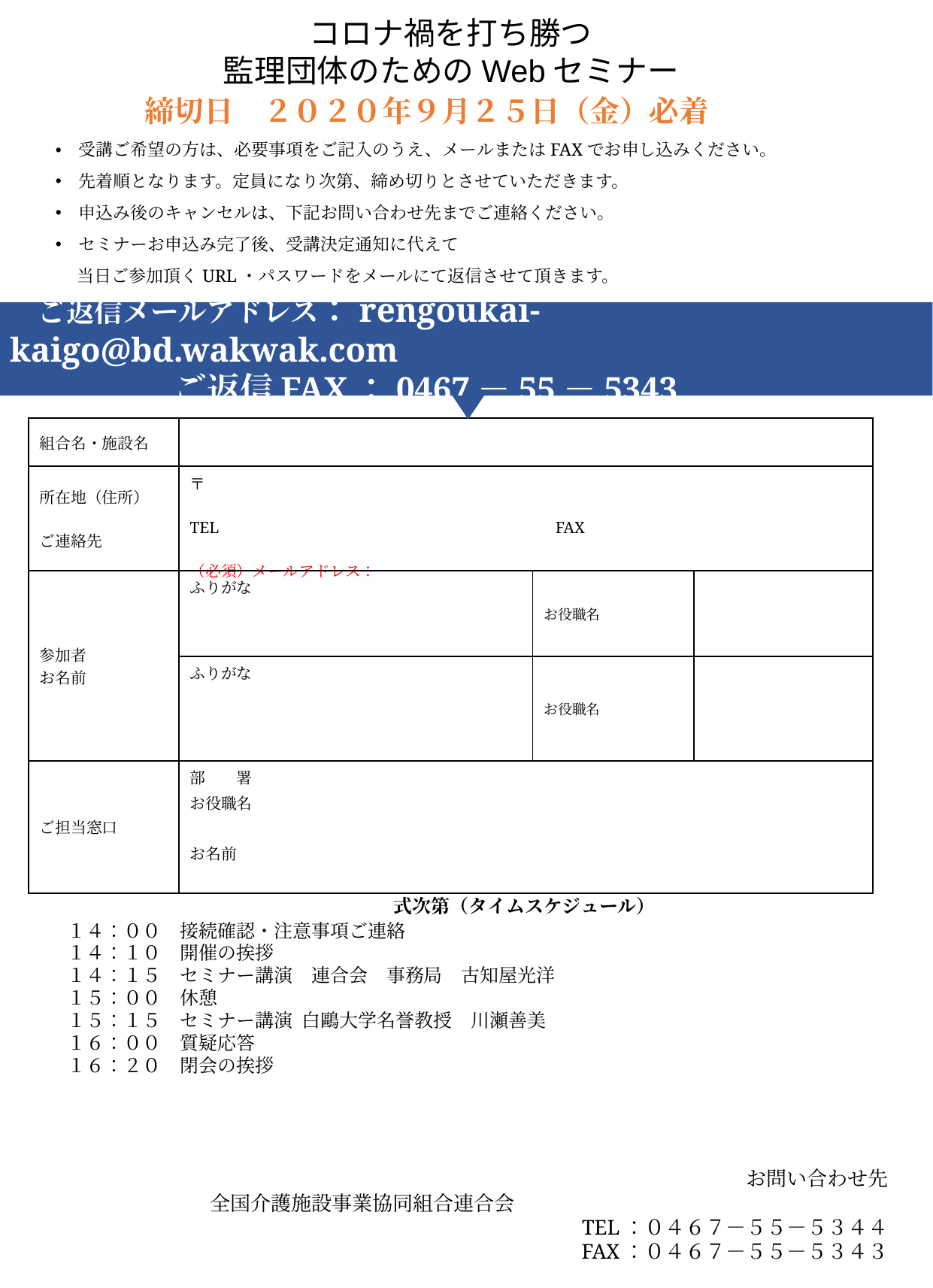

コロナ禍を打ち勝つ
監理団体のためのWebセミナー
　　　締切日　２０２０年９月２５日（金）必着
受講ご希望の方は、必要事項をご記入のうえ、メールまたはFAXでお申し込みください。
先着順となります。定員になり次第、締め切りとさせていただきます。
申込み後のキャンセルは、下記お問い合わせ先までご連絡ください。
セミナーお申込み完了後、受講決定通知に代えて
　 当日ご参加頂くURL・パスワードをメールにて返信させて頂きます。
　ご返信メールアドレス：rengoukai-kaigo@bd.wakwak.com
　　　　　ご返信FAX：0467－55－5343

| 組合名・施設名 |  |  |  |
| --- | --- | --- | --- |
| 所在地（住所） ご連絡先 | 〒 TEL　　　　　　　　　　　　　　　　　　　　　FAX　 （必須）メールアドレス： |  |  |
| 参加者 お名前 | ふりがな | お役職名 |  |
|  | ふりがな | お役職名 |  |
| ご担当窓口 | 部　　署 お役職名 お名前 |  |  |
|  |  |  |  |
　　　　　　　　　　　式次第（タイムスケジュール）
１４：００　接続確認・注意事項ご連絡
１４：１０　開催の挨拶
１４：１５　セミナー講演　連合会　事務局　古知屋光洋
１５：００　休憩
１５：１５　セミナー講演  白鷗大学名誉教授　川瀬善美
１６：００　質疑応答
１６：２０　閉会の挨拶

|  |
| --- |
　　　　　　　　　　　　　　　　　お問い合わせ先
全国介護施設事業協同組合連合会
　　　　　　　　　　　　　   　　　　  TEL：０４６７－５５－５３４４
FAX：０４６７－５５－５３４３